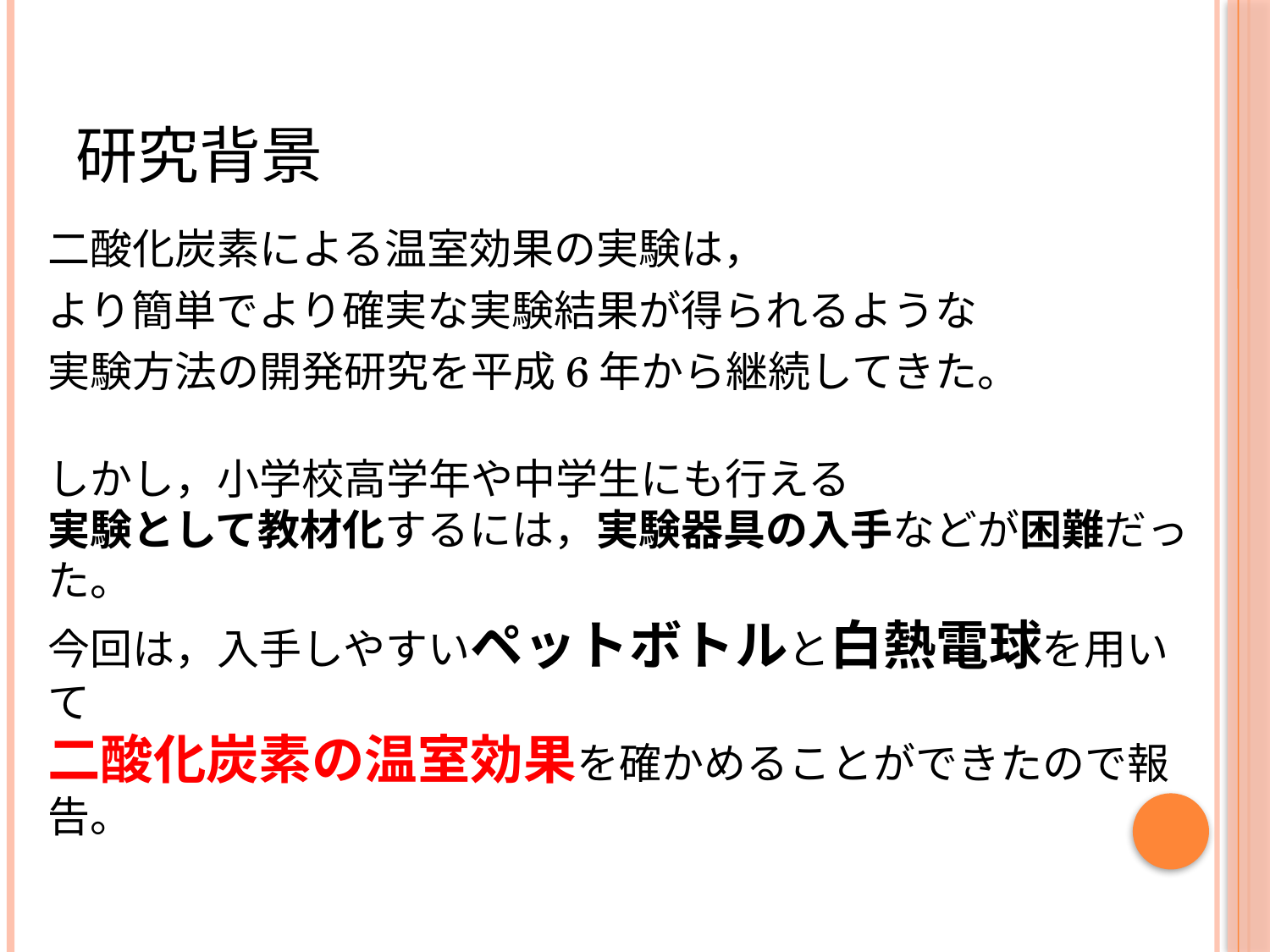

# 研究背景
二酸化炭素による温室効果の実験は，
より簡単でより確実な実験結果が得られるような
実験方法の開発研究を平成6年から継続してきた。
しかし，小学校高学年や中学生にも行える
実験として教材化するには，実験器具の入手などが困難だった。
今回は，入手しやすいペットボトルと白熱電球を用いて
二酸化炭素の温室効果を確かめることができたので報告。